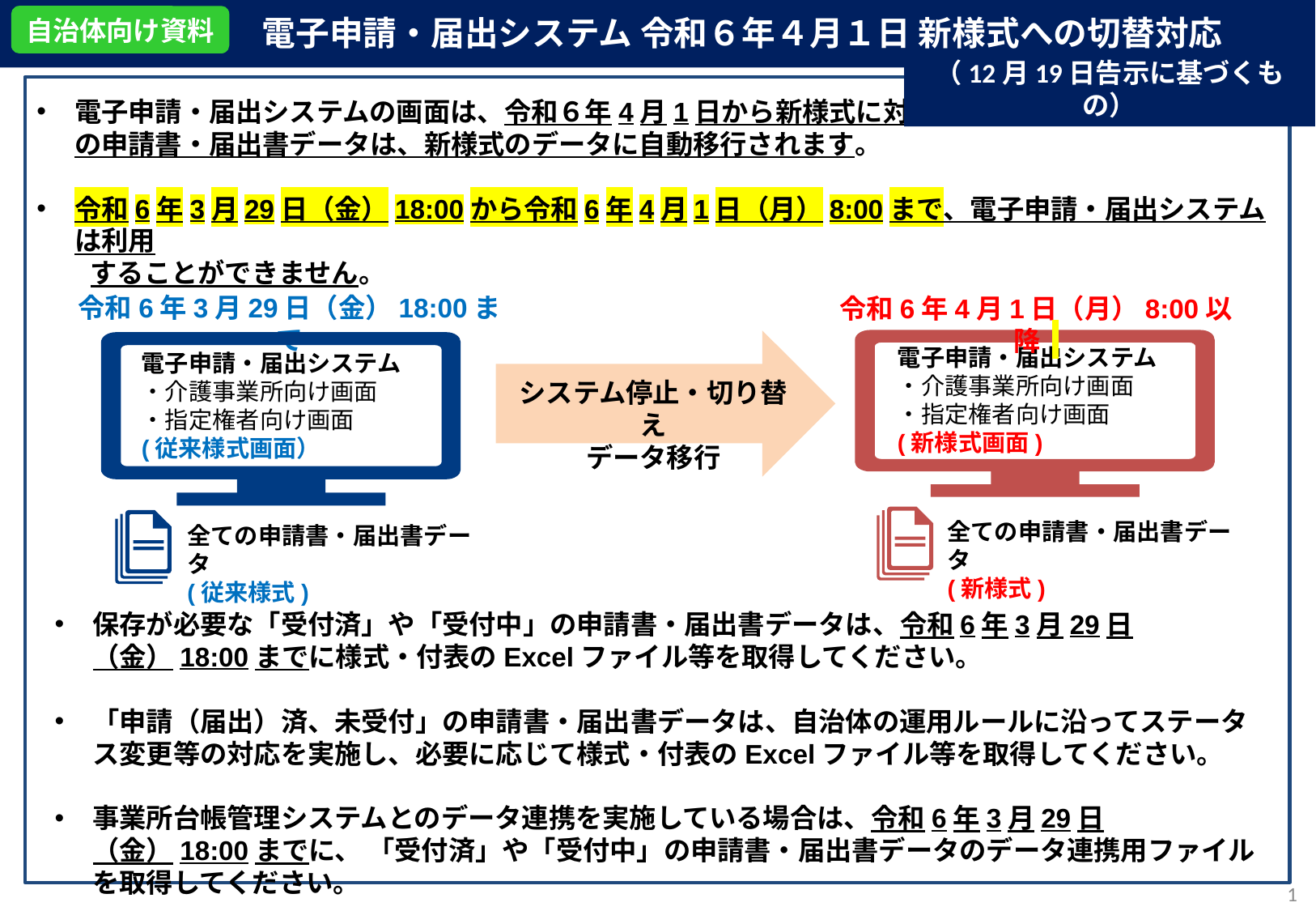

電子申請・届出システム 令和６年４月１日 新様式への切替対応
自治体向け資料
（12月19日告示に基づくもの）

電子申請・届出システムの画面は、令和６年4月1日から新様式に対応した画面に変更され、全ての申請書・届出書データは、新様式のデータに自動移行されます。

令和6年3月29日（金）18:00から令和6年4月1日（月）8:00まで、電子申請・届出システムは利用
　　することができません。
令和6年3月29日（金）18:00まで
令和6年4月1日（月）8:00以降

システム停止・切り替え
データ移行

電子申請・届出システム
・介護事業所向け画面
・指定権者向け画面
(新様式画面)
電子申請・届出システム
・介護事業所向け画面
・指定権者向け画面
(従来様式画面）

全ての申請書・届出書データ
(新様式)
全ての申請書・届出書データ
(従来様式)
保存が必要な「受付済」や「受付中」の申請書・届出書データは、令和6年3月29日（金）18:00までに様式・付表のExcelファイル等を取得してください。

「申請（届出）済、未受付」の申請書・届出書データは、自治体の運用ルールに沿ってステータス変更等の対応を実施し、必要に応じて様式・付表のExcelファイル等を取得してください。

事業所台帳管理システムとのデータ連携を実施している場合は、令和6年3月29日（金）18:00までに、 「受付済」や「受付中」の申請書・届出書データのデータ連携用ファイルを取得してください。
1